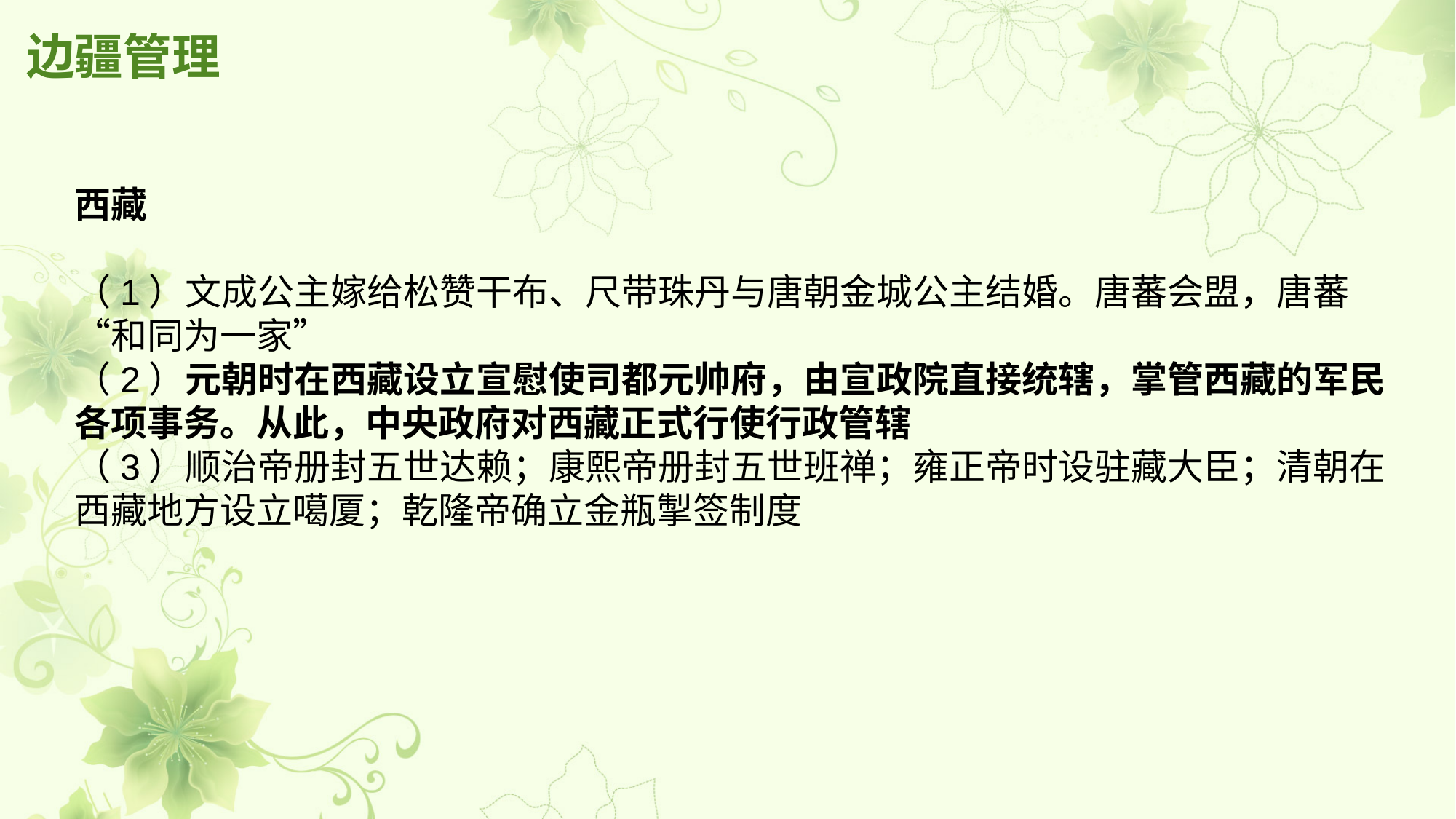

# 边疆管理
西藏

（1）文成公主嫁给松赞干布、尺带珠丹与唐朝金城公主结婚。唐蕃会盟，唐蕃“和同为一家”
（2）元朝时在西藏设立宣慰使司都元帅府，由宣政院直接统辖，掌管西藏的军民各项事务。从此，中央政府对西藏正式行使行政管辖
（3）顺治帝册封五世达赖；康熙帝册封五世班禅；雍正帝时设驻藏大臣；清朝在西藏地方设立噶厦；乾隆帝确立金瓶掣签制度